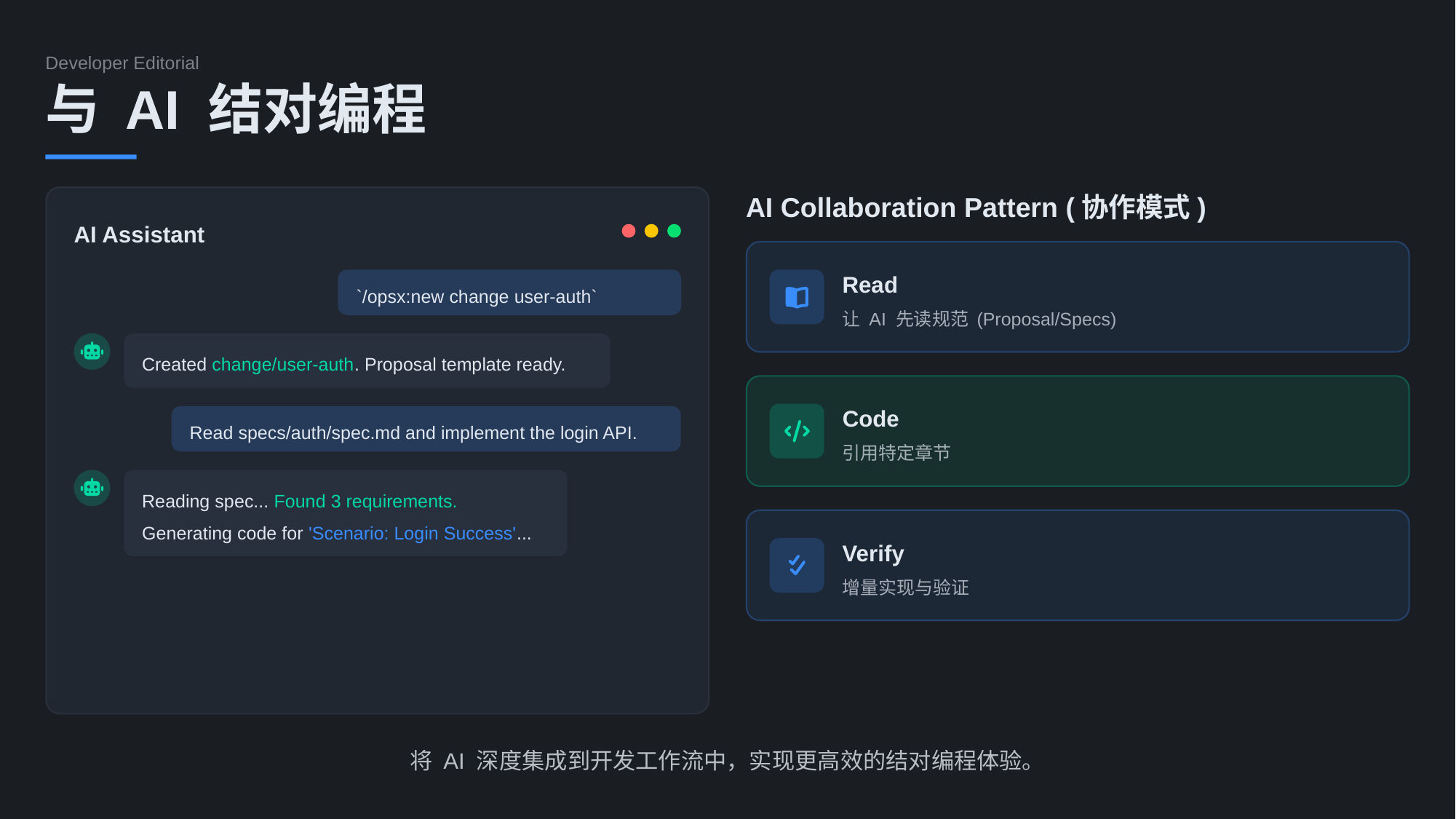

Developer Editorial
与 AI 结对编程

AI Collaboration Pattern (协作模式)

AI Assistant

Read

`/opsx:new change user-auth`

让 AI 先读规范 (Proposal/Specs)

Created change/user-auth. Proposal template ready.

Code

Read specs/auth/spec.md and implement the login API.

引用特定章节

Reading spec... Found 3 requirements.

Generating code for 'Scenario: Login Success'...
Verify

增量实现与验证
将 AI 深度集成到开发工作流中，实现更高效的结对编程体验。